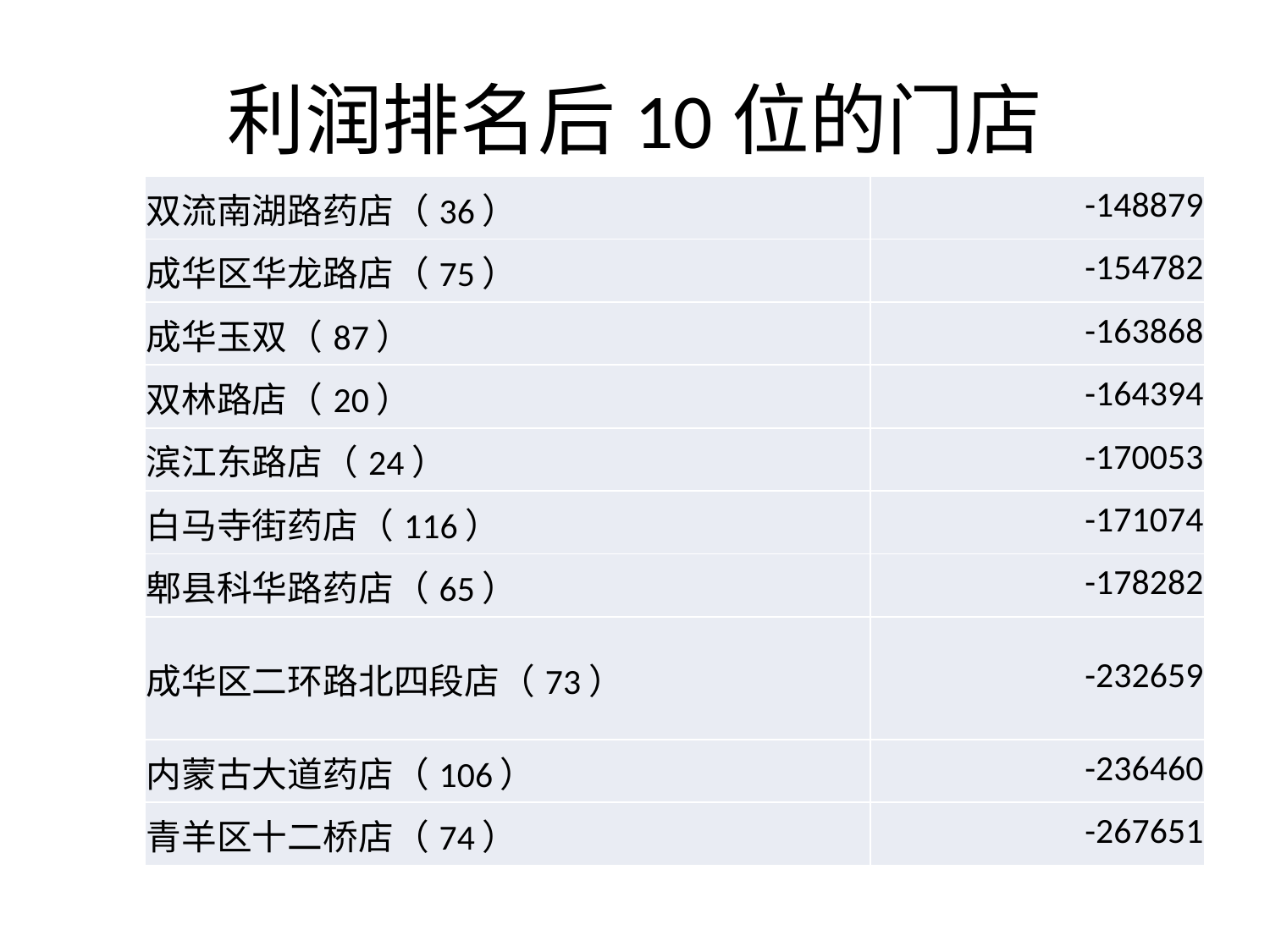

# 利润排名后10位的门店
| 双流南湖路药店（36） | -148879 |
| --- | --- |
| 成华区华龙路店（75） | -154782 |
| 成华玉双（87） | -163868 |
| 双林路店（20） | -164394 |
| 滨江东路店（24） | -170053 |
| 白马寺街药店（116） | -171074 |
| 郫县科华路药店（65） | -178282 |
| 成华区二环路北四段店（73） | -232659 |
| 内蒙古大道药店（106） | -236460 |
| 青羊区十二桥店（74） | -267651 |